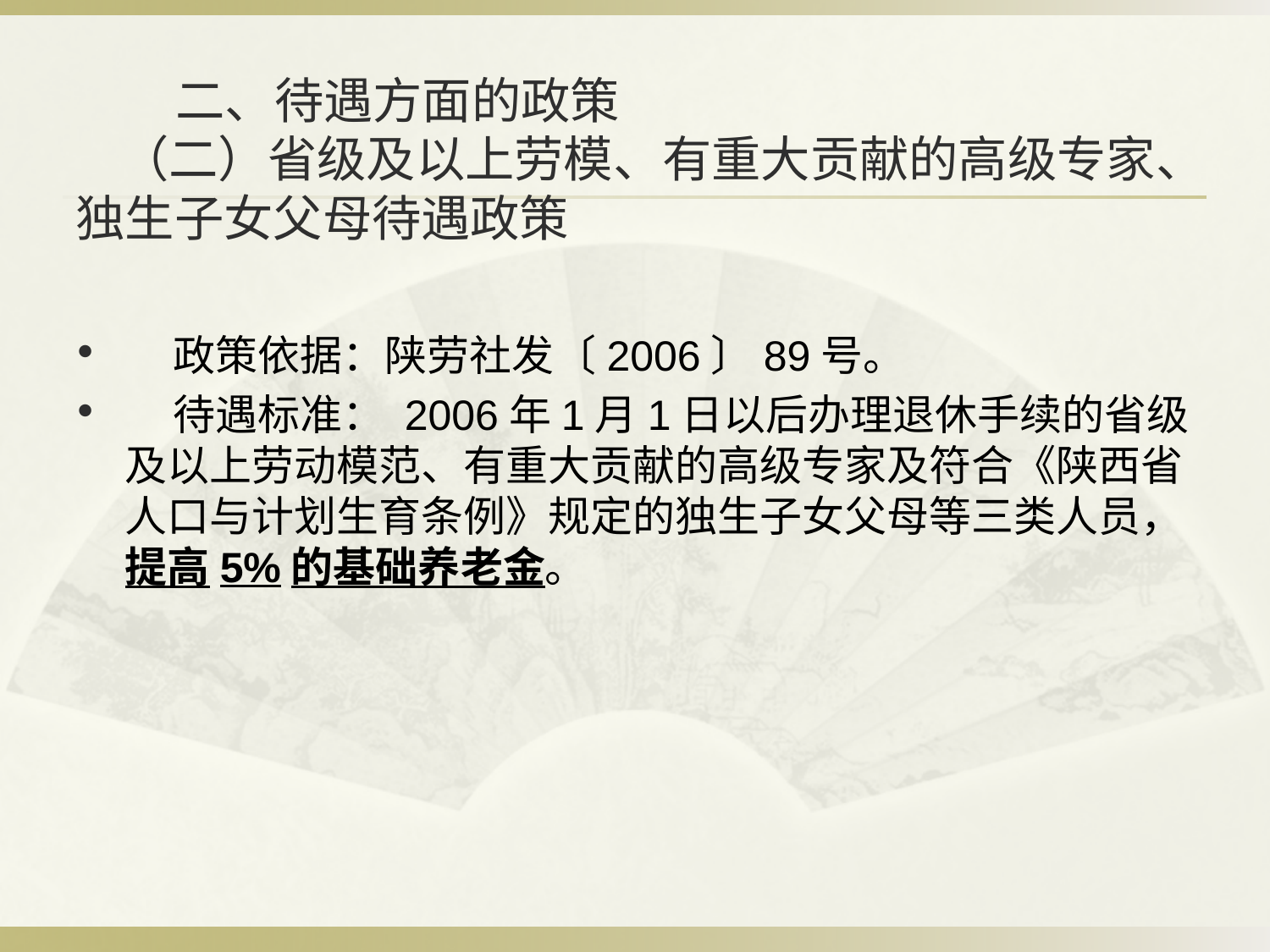

# 二、待遇方面的政策 （二）省级及以上劳模、有重大贡献的高级专家、独生子女父母待遇政策
    政策依据：陕劳社发〔2006〕89号。
    待遇标准： 2006年1月1日以后办理退休手续的省级及以上劳动模范、有重大贡献的高级专家及符合《陕西省人口与计划生育条例》规定的独生子女父母等三类人员，提高5%的基础养老金。